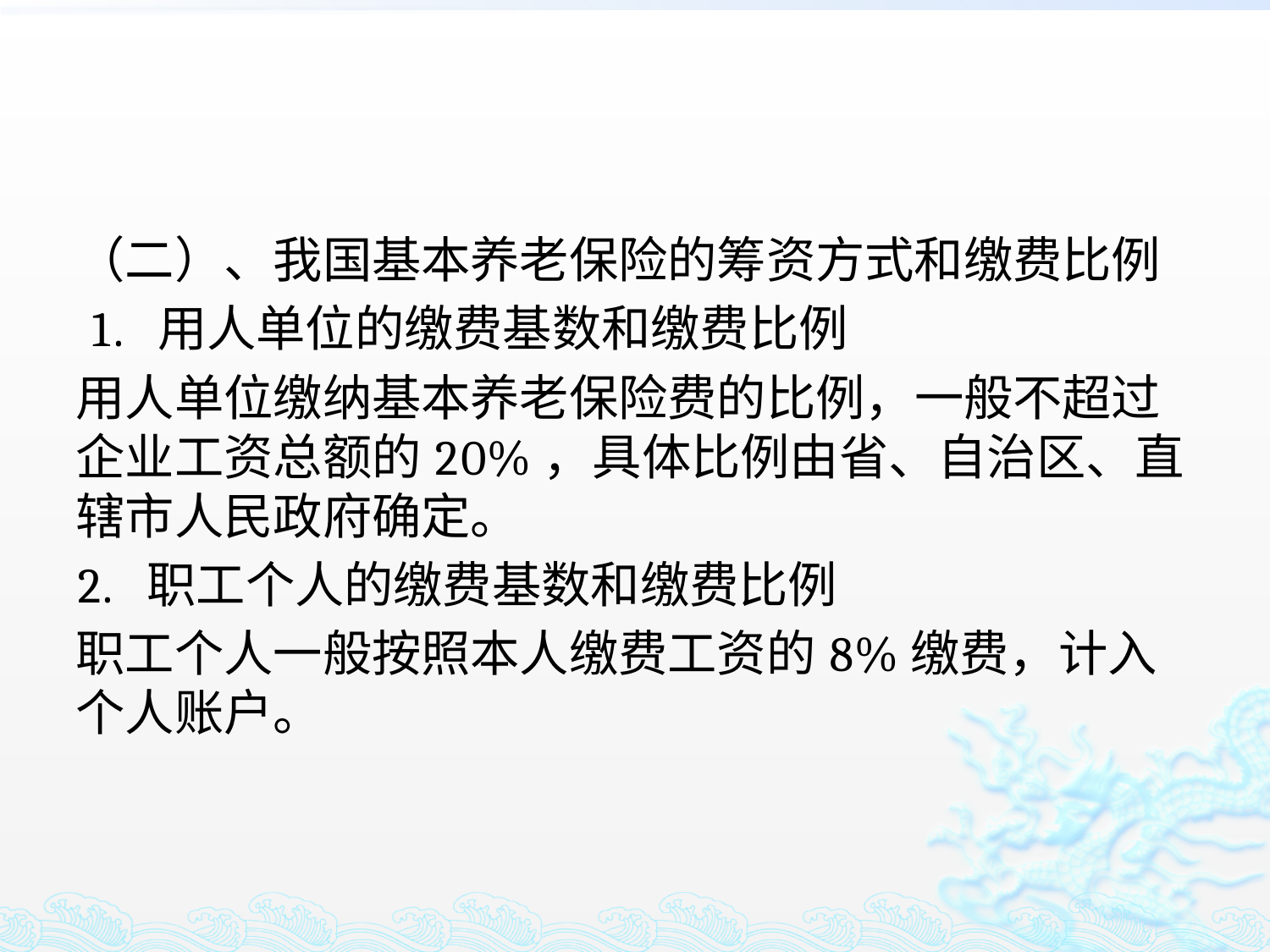

#
（二）、我国基本养老保险的筹资方式和缴费比例
 1.  用人单位的缴费基数和缴费比例
用人单位缴纳基本养老保险费的比例，一般不超过企业工资总额的20%，具体比例由省、自治区、直辖市人民政府确定。
2.  职工个人的缴费基数和缴费比例
职工个人一般按照本人缴费工资的8%缴费，计入个人账户。